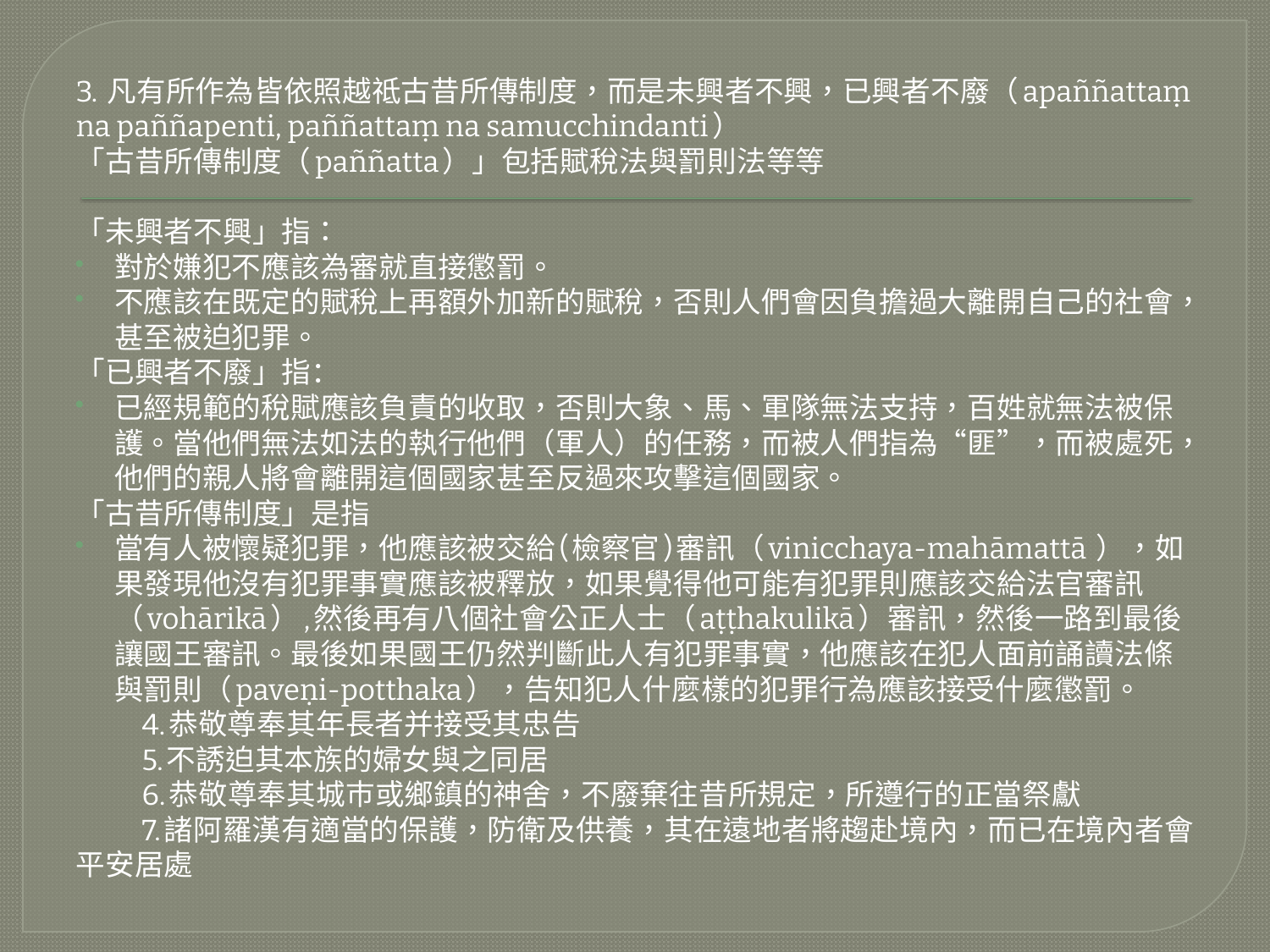

3. 凡有所作為皆依照越祗古昔所傳制度，而是未興者不興，已興者不廢（apaññattaṃ na paññapenti, paññattaṃ na samucchindanti）
「古昔所傳制度（paññatta）」包括賦稅法與罰則法等等

「未興者不興」指：
對於嫌犯不應該為審就直接懲罰。
不應該在既定的賦稅上再額外加新的賦稅，否則人們會因負擔過大離開自己的社會，甚至被迫犯罪。
「已興者不廢」指：
已經規範的稅賦應該負責的收取，否則大象、馬、軍隊無法支持，百姓就無法被保護。當他們無法如法的執行他們（軍人）的任務，而被人們指為“匪”，而被處死，他們的親人將會離開這個國家甚至反過來攻擊這個國家。
「古昔所傳制度」是指
當有人被懷疑犯罪，他應該被交給(檢察官)審訊（vinicchaya-mahāmattā ），如果發現他沒有犯罪事實應該被釋放，如果覺得他可能有犯罪則應該交給法官審訊（vohārikā）,然後再有八個社會公正人士（aṭṭhakulikā）審訊，然後一路到最後讓國王審訊。最後如果國王仍然判斷此人有犯罪事實，他應該在犯人面前誦讀法條與罰則（paveṇi-potthaka），告知犯人什麼樣的犯罪行為應該接受什麼懲罰。
	4.恭敬尊奉其年長者并接受其忠告
	5.不誘迫其本族的婦女與之同居
	6.恭敬尊奉其城巿或鄉鎮的神舍，不廢棄往昔所規定，所遵行的正當祭獻
	7.諸阿羅漢有適當的保護，防衛及供養，其在遠地者將趨赴境內，而已在境內者會平安居處